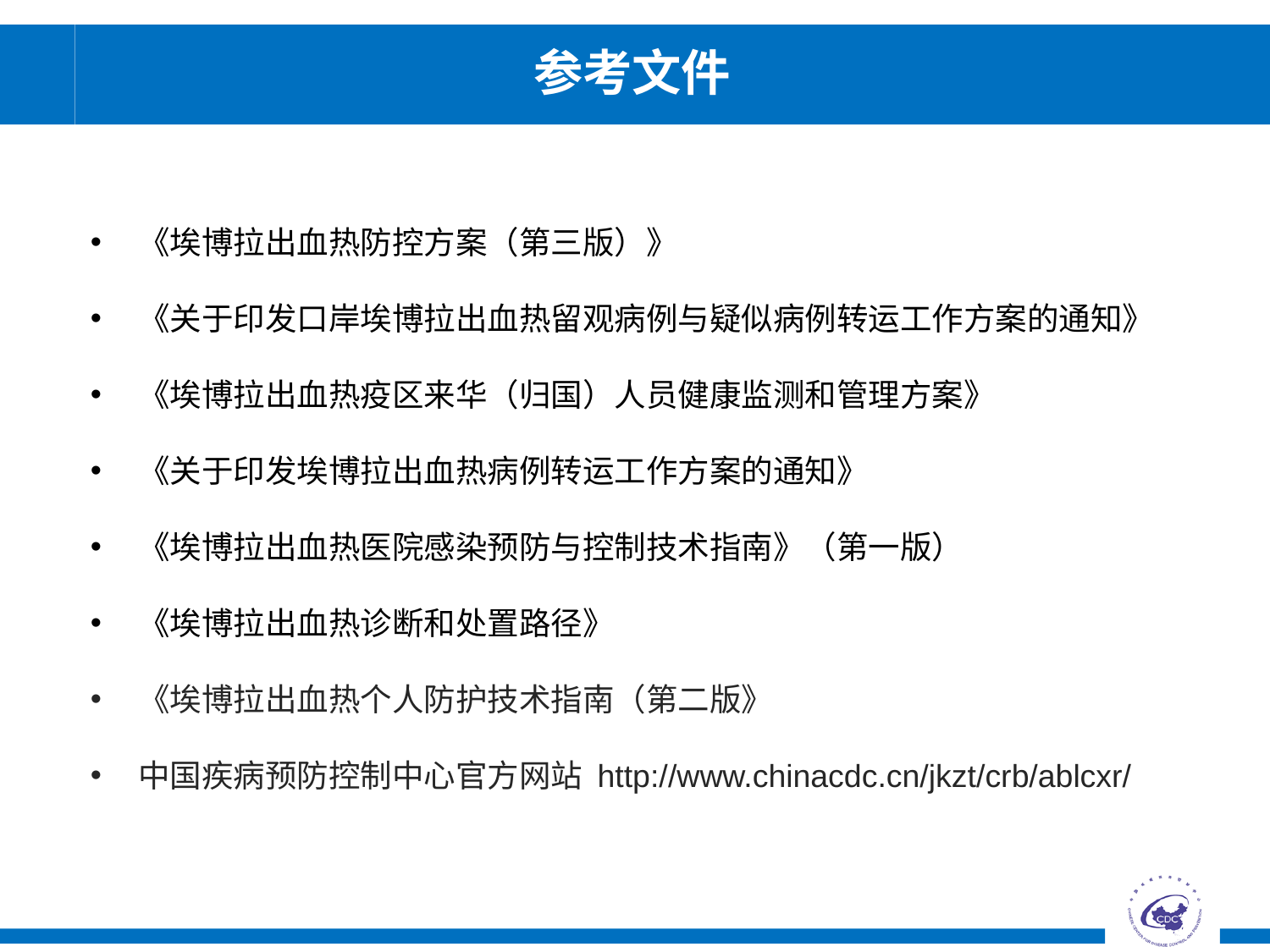

参考文件
《埃博拉出血热防控方案（第三版）》
《关于印发口岸埃博拉出血热留观病例与疑似病例转运工作方案的通知》
《埃博拉出血热疫区来华（归国）人员健康监测和管理方案》
《关于印发埃博拉出血热病例转运工作方案的通知》
《埃博拉出血热医院感染预防与控制技术指南》（第一版）
《埃博拉出血热诊断和处置路径》
《埃博拉出血热个人防护技术指南（第二版》
中国疾病预防控制中心官方网站 http://www.chinacdc.cn/jkzt/crb/ablcxr/